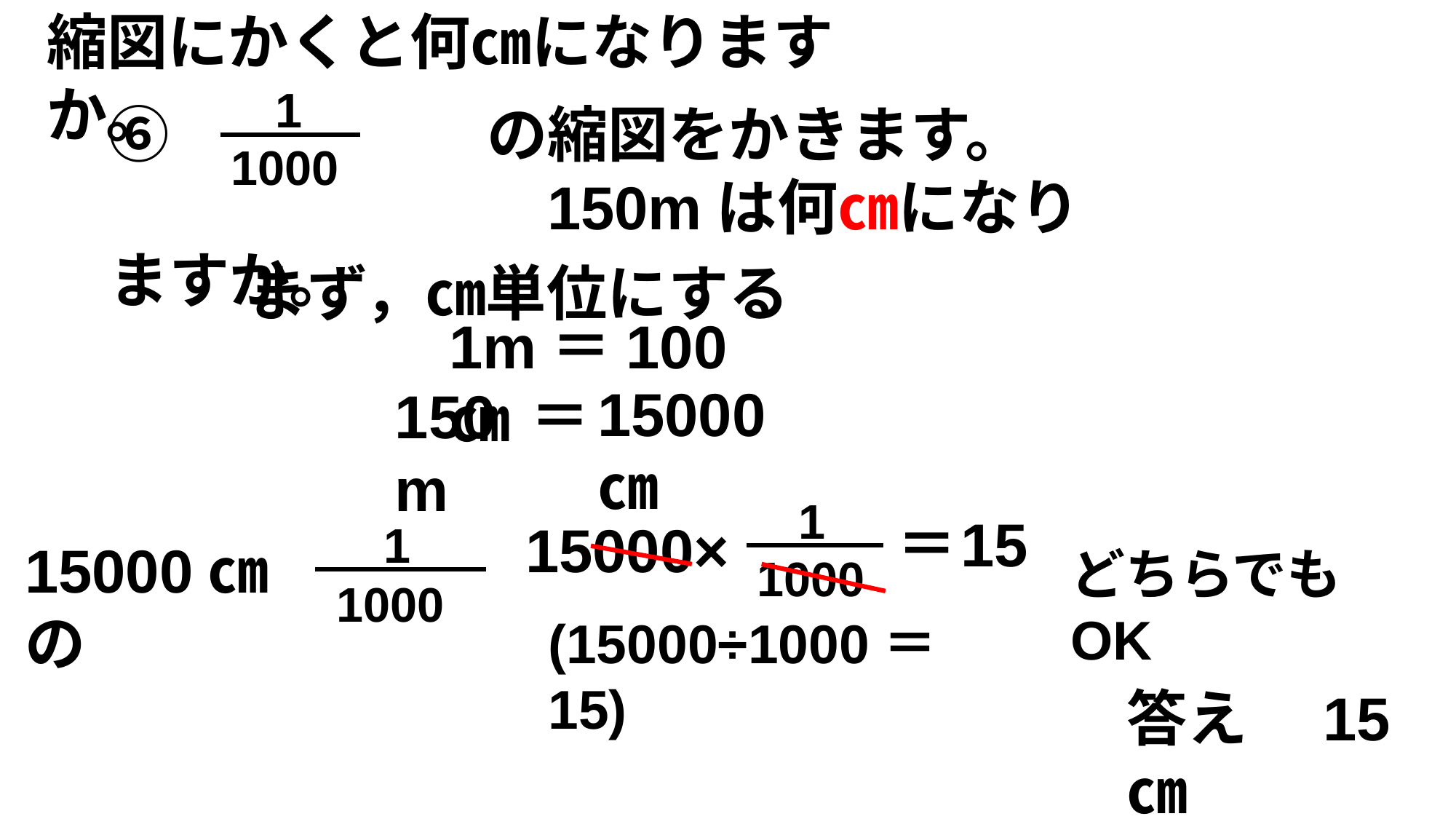

縮図にかくと何㎝になりますか。
1
1000
⑥　　　　　の縮図をかきます。
　　　　　　　150mは何㎝になりますか。
まず，㎝単位にする
1m＝100㎝
15000㎝
150m
＝
1
1000
＝
15
15000×
1
1000
15000㎝の
どちらでもOK
(15000÷1000＝15)
答え　15㎝